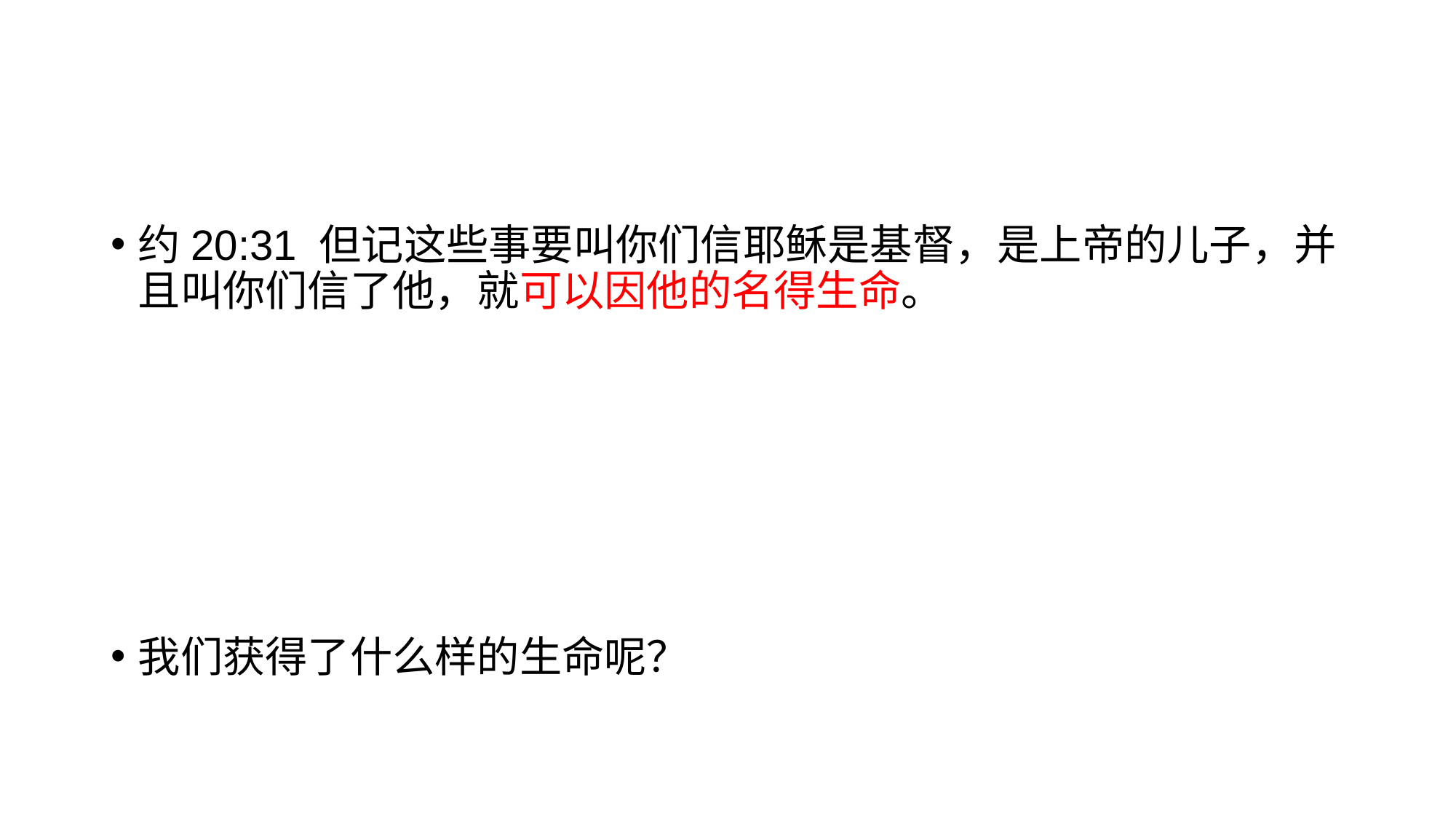

#
约20:31 但记这些事要叫你们信耶稣是基督，是上帝的儿子，并且叫你们信了他，就可以因他的名得生命。

我们获得了什么样的生命呢？